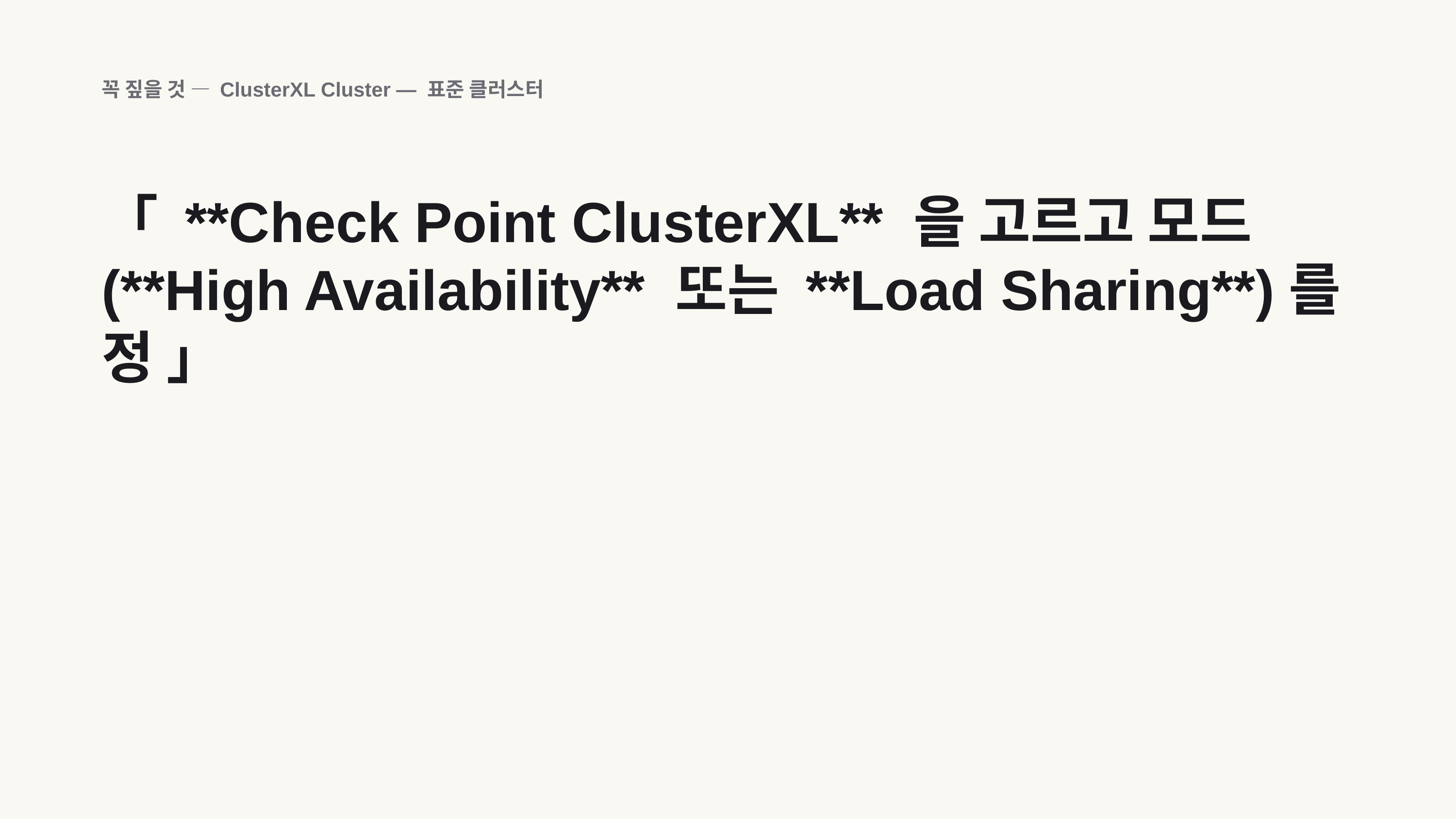

꼭 짚을 것 — ClusterXL Cluster — 표준 클러스터
「 **Check Point ClusterXL** 을 고르고 모드(**High Availability** 또는 **Load Sharing**)를 정 」